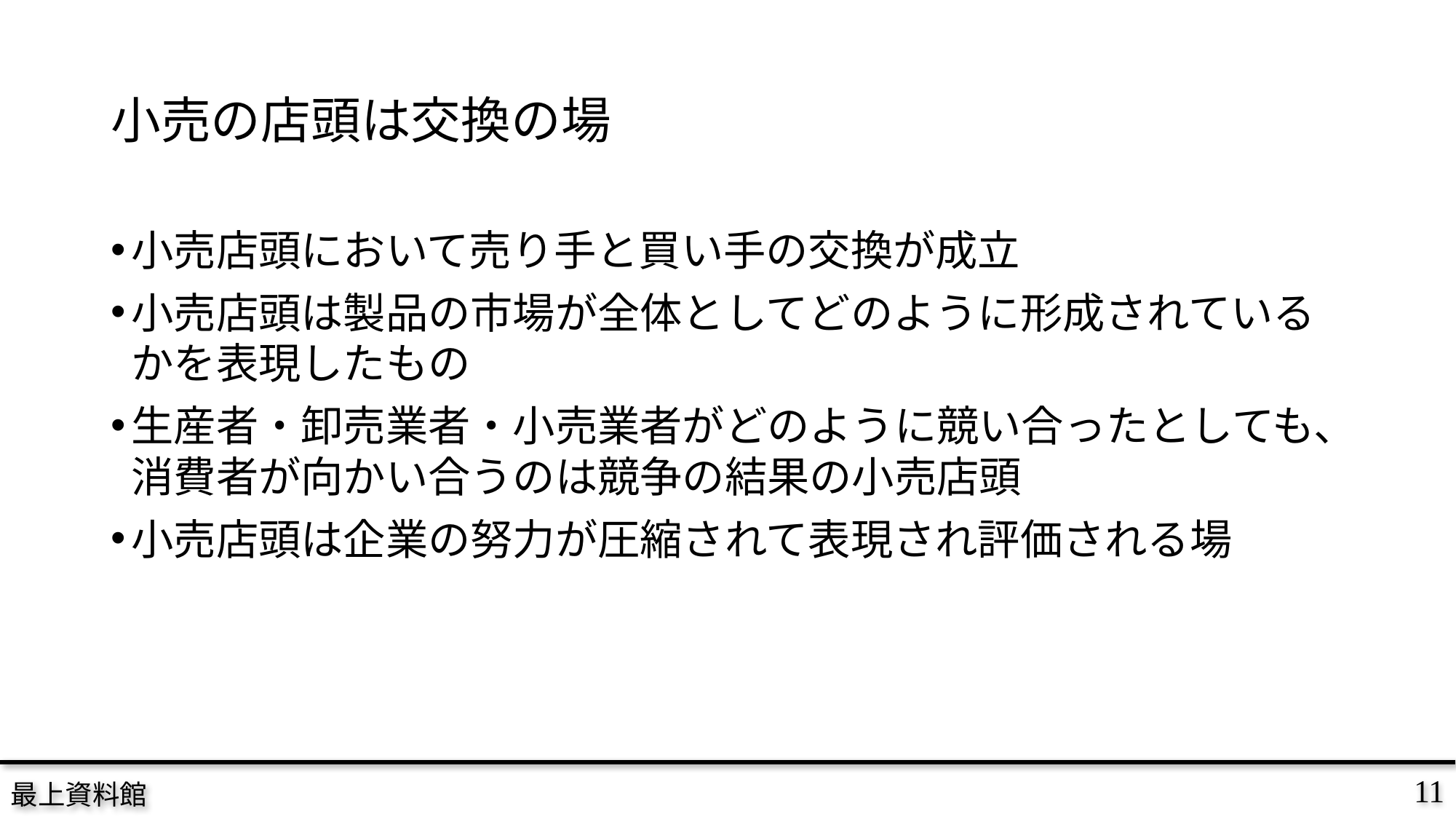

# 小売の店頭は交換の場
小売店頭において売り手と買い手の交換が成立
小売店頭は製品の市場が全体としてどのように形成されているかを表現したもの
生産者・卸売業者・小売業者がどのように競い合ったとしても、消費者が向かい合うのは競争の結果の小売店頭
小売店頭は企業の努力が圧縮されて表現され評価される場